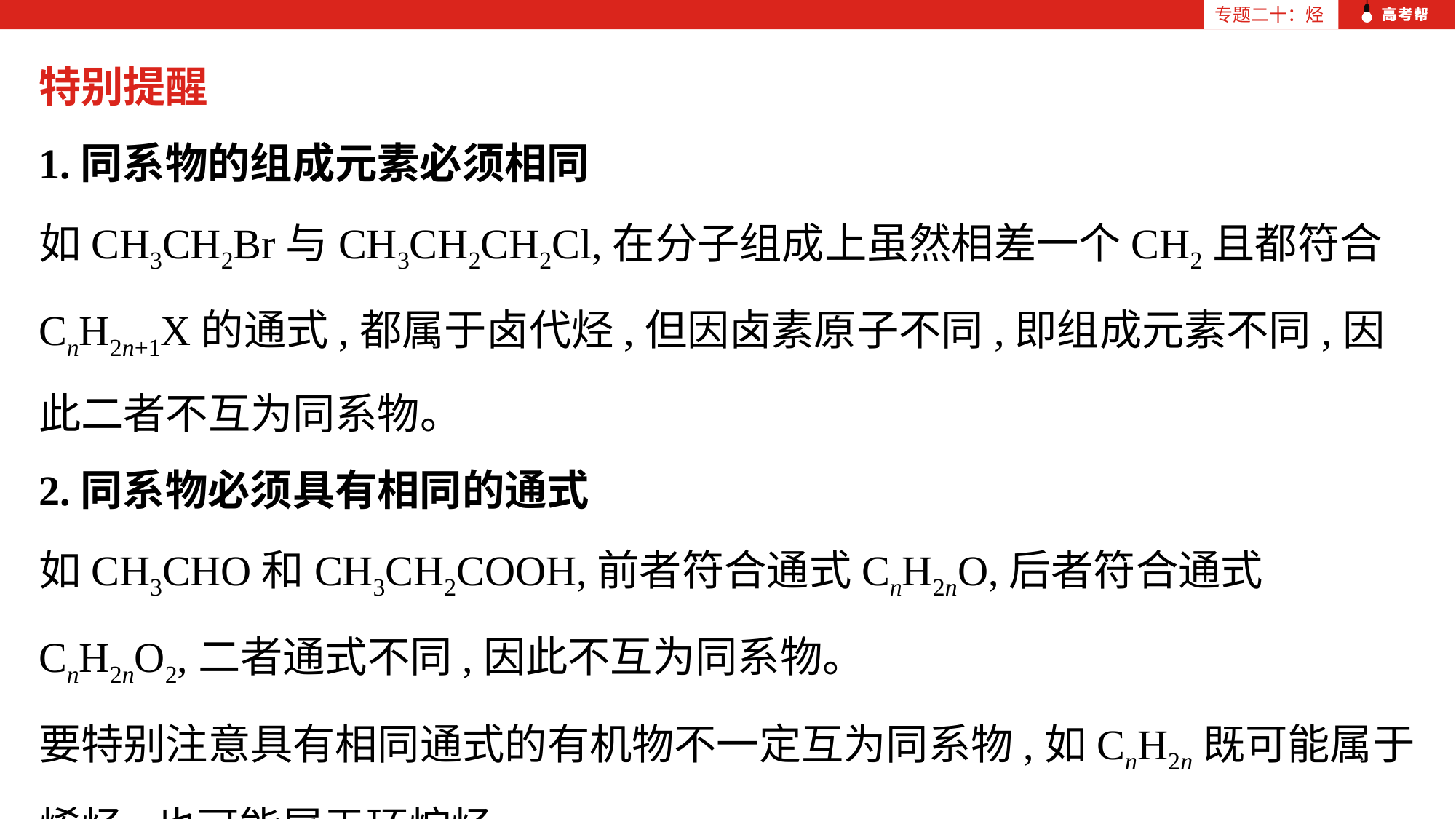

专题二十：烃
特别提醒
1.同系物的组成元素必须相同
如CH3CH2Br与CH3CH2CH2Cl,在分子组成上虽然相差一个CH2且都符合CnH2n+1X的通式,都属于卤代烃,但因卤素原子不同,即组成元素不同,因此二者不互为同系物。
2.同系物必须具有相同的通式
如CH3CHO和CH3CH2COOH,前者符合通式CnH2nO,后者符合通式CnH2nO2,二者通式不同,因此不互为同系物。
要特别注意具有相同通式的有机物不一定互为同系物,如CnH2n既可能属于烯烃,也可能属于环烷烃。